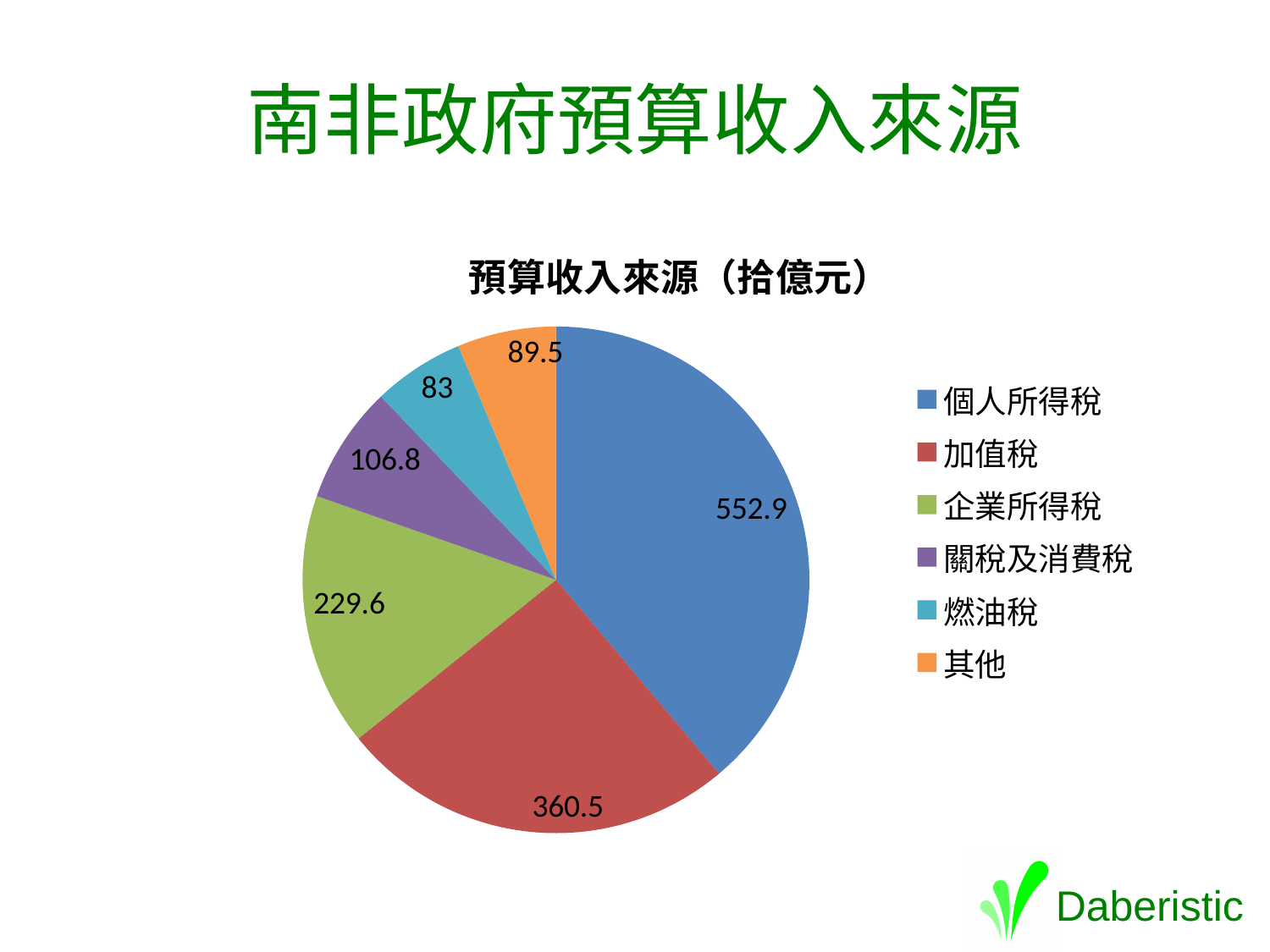

# 南非政府預算收入來源

### Chart: 預算收入來源（拾億元）

| Category | 預算收入來源 |
|---|---|
| 個人所得稅 | 552.9 |
| 加值稅 | 360.5 |
| 企業所得稅 | 229.6 |
| 關稅及消費稅 | 106.8 |
| 燃油稅 | 83.0 |
| 其他 | 89.5 |